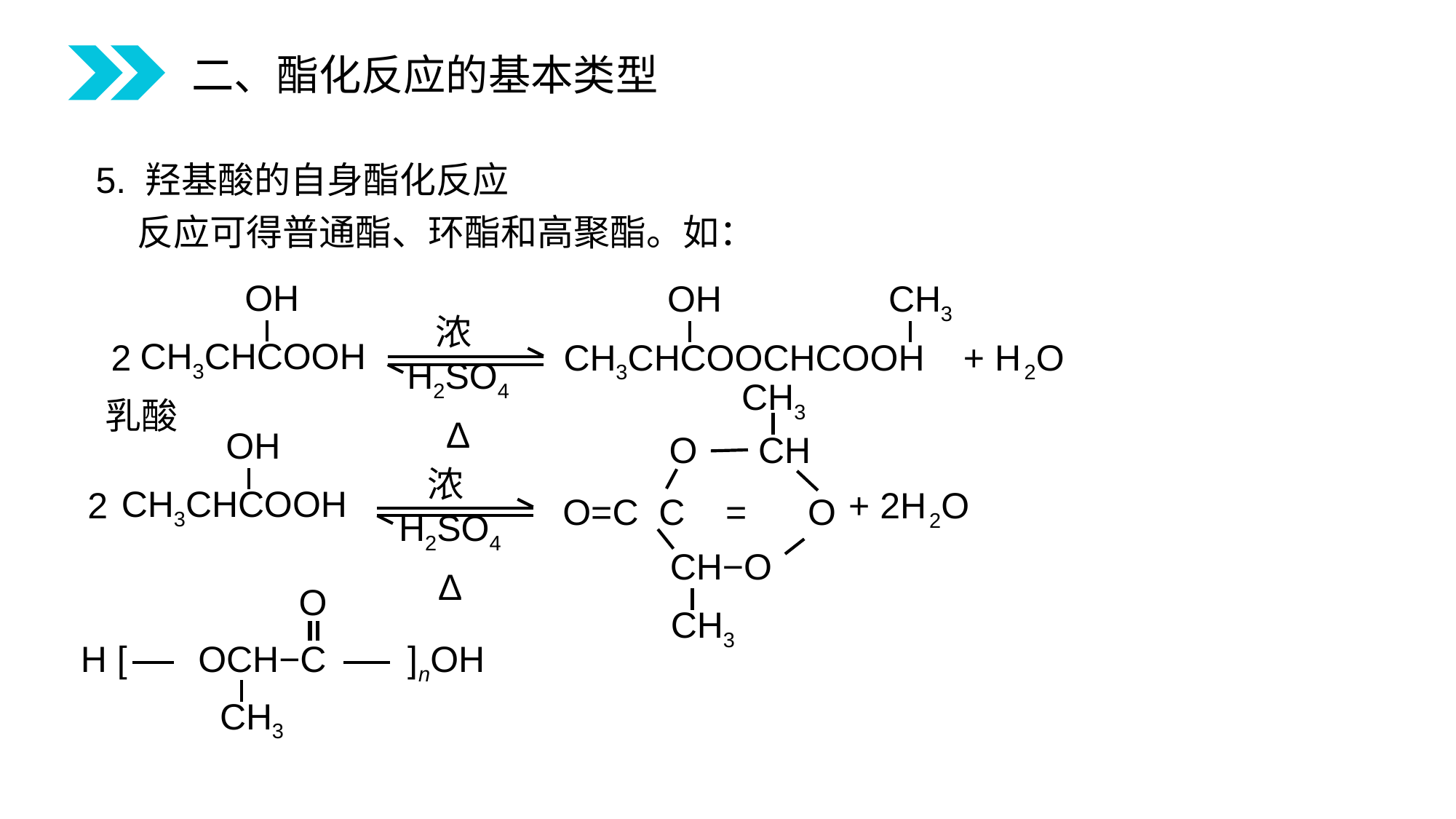

二、酯化反应的基本类型
5. 羟基酸的自身酯化反应
    反应可得普通酯、环酯和高聚酯。如：
OH
CH3CHCOOH
OH
CH3
CH3CHCOOCHCOOH
浓H2SO4
∆

2                                                                                  + H2O
CH3
O      CH
O=C  C    =      O
CH−O
CH3
乳酸
OH
CH3CHCOOH
浓H2SO4
∆

2                                                                         + 2H2O
O
H [       OCH−C        ]nOH
CH3